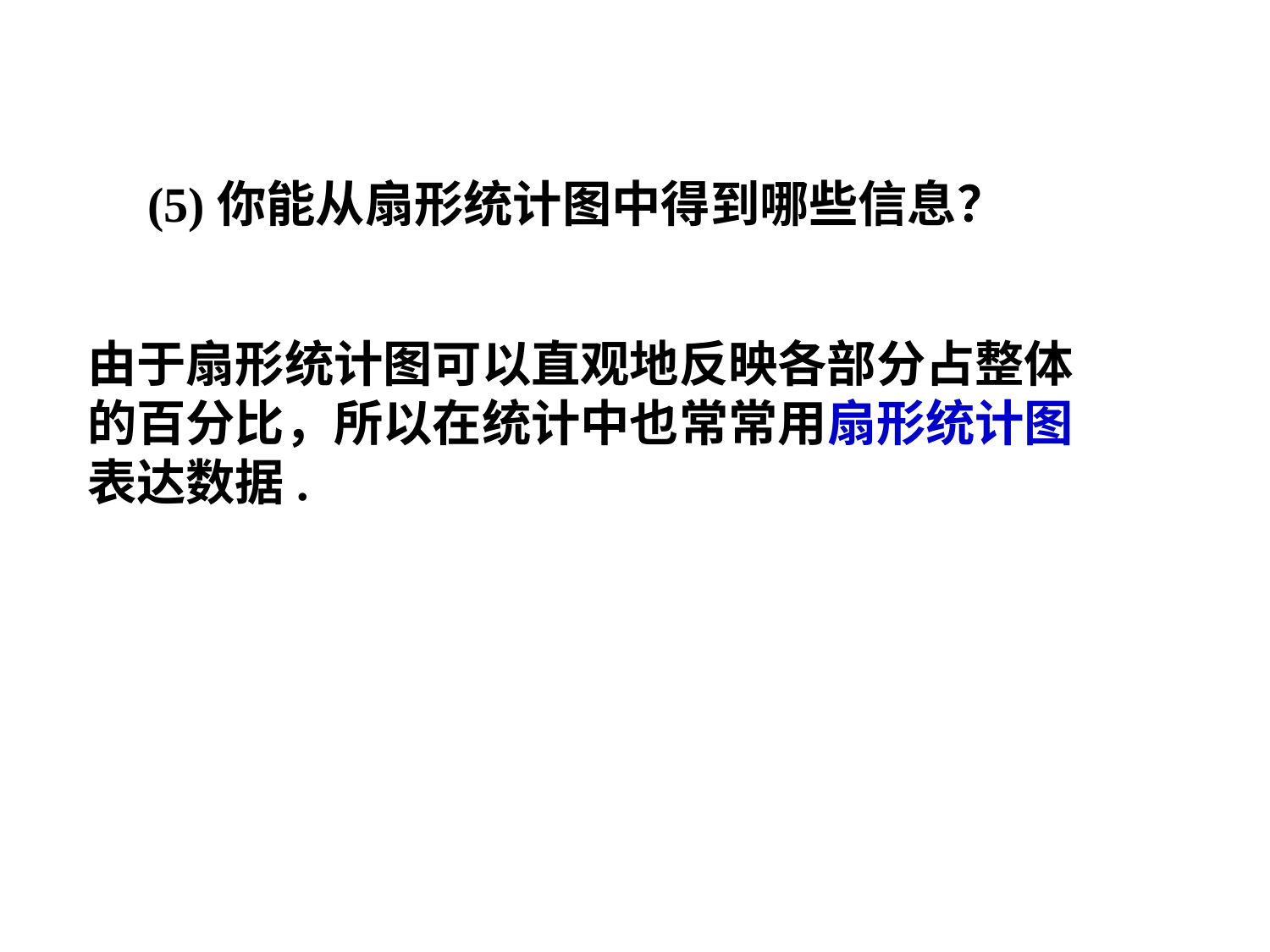

(5)你能从扇形统计图中得到哪些信息？
由于扇形统计图可以直观地反映各部分占整体的百分比，所以在统计中也常常用扇形统计图表达数据.